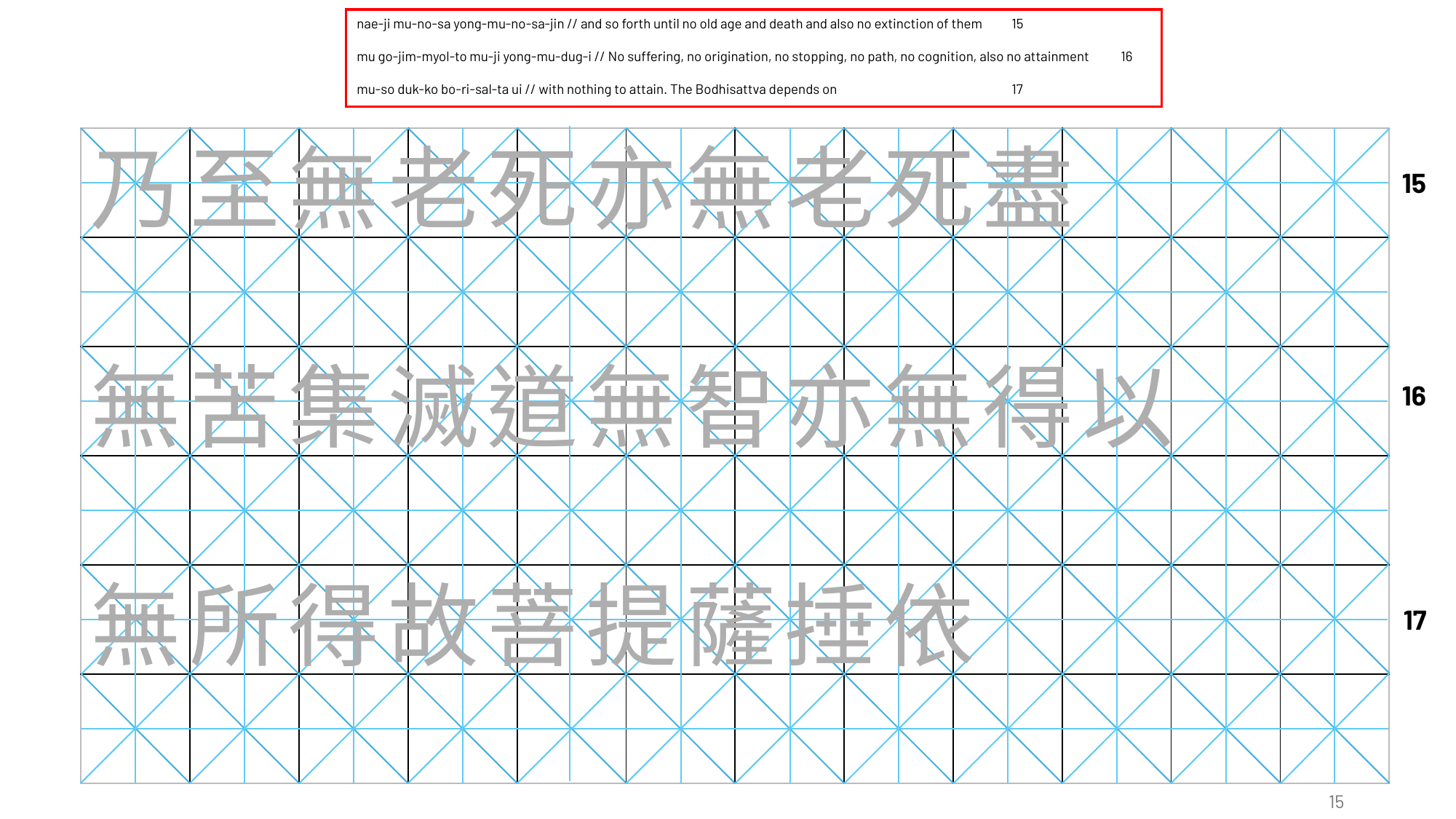

nae-ji mu-no-sa yong-mu-no-sa-jin // and so forth until no old age and death and also no extinction of them	15

mu go-jim-myol-to mu-ji yong-mu-dug-i // No suffering, no origination, no stopping, no path, no cognition, also no attainment	16

mu-so duk-ko bo-ri-sal-ta ui // with nothing to attain. The Bodhisattva depends on		17
乃 至 無 老 死 亦 無 老 死 盡

無 苦 集 滅 道 無 智 亦 無 得 以

無 所 得 故 菩 提 薩 捶 依
|  |  |  |  |  |  |  |  |  |  |  |  |
| --- | --- | --- | --- | --- | --- | --- | --- | --- | --- | --- | --- |
|  |  |  |  |  |  |  |  |  |  |  |  |
|  |  |  |  |  |  |  |  |  |  |  |  |
|  |  |  |  |  |  |  |  |  |  |  |  |
|  |  |  |  |  |  |  |  |  |  |  |  |
|  |  |  |  |  |  |  |  |  |  |  |  |
15
16
17
15